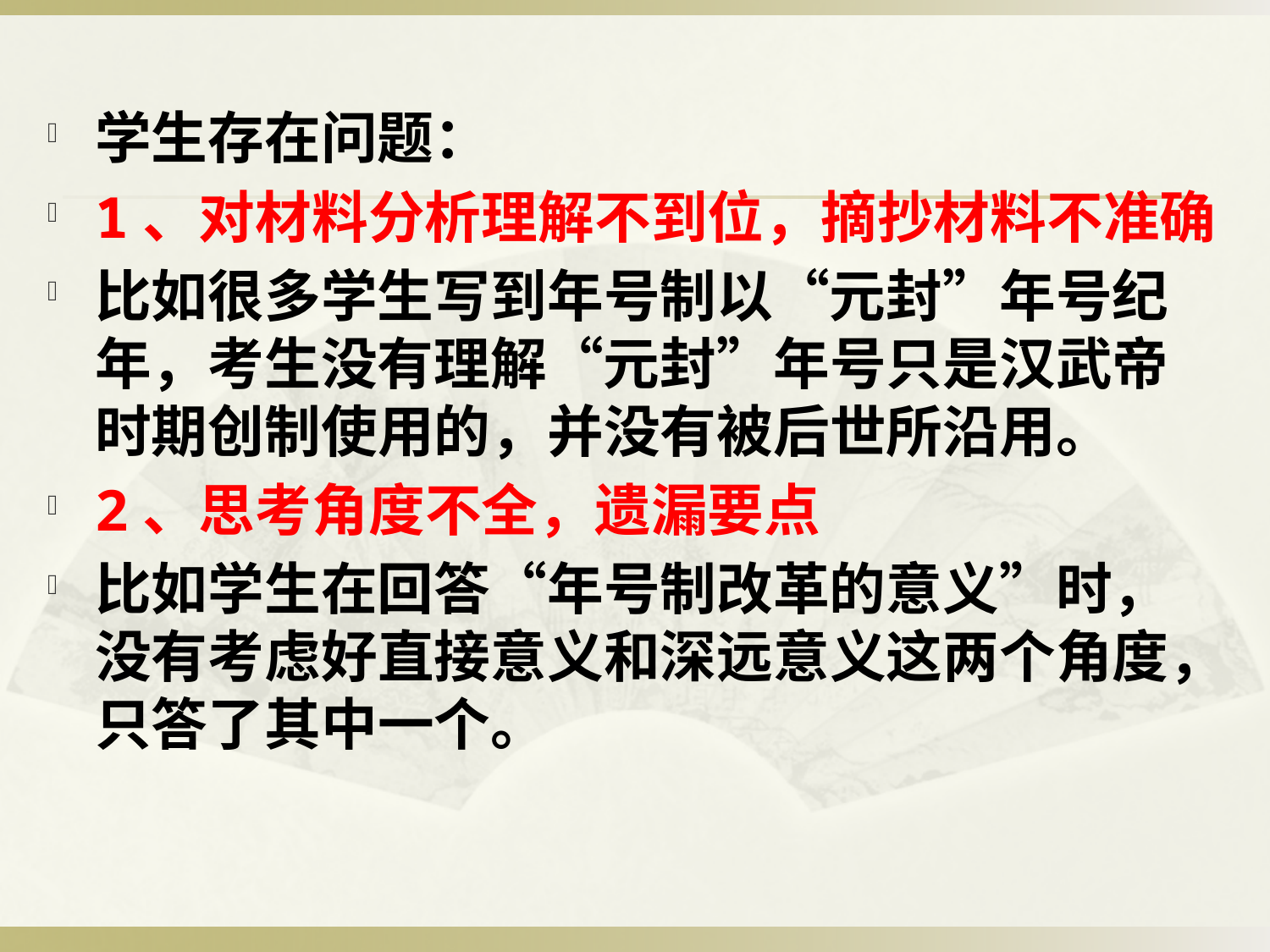

学生存在问题：
1、对材料分析理解不到位，摘抄材料不准确
比如很多学生写到年号制以“元封”年号纪年，考生没有理解“元封”年号只是汉武帝时期创制使用的，并没有被后世所沿用。
2、思考角度不全，遗漏要点
比如学生在回答“年号制改革的意义”时，没有考虑好直接意义和深远意义这两个角度，只答了其中一个。